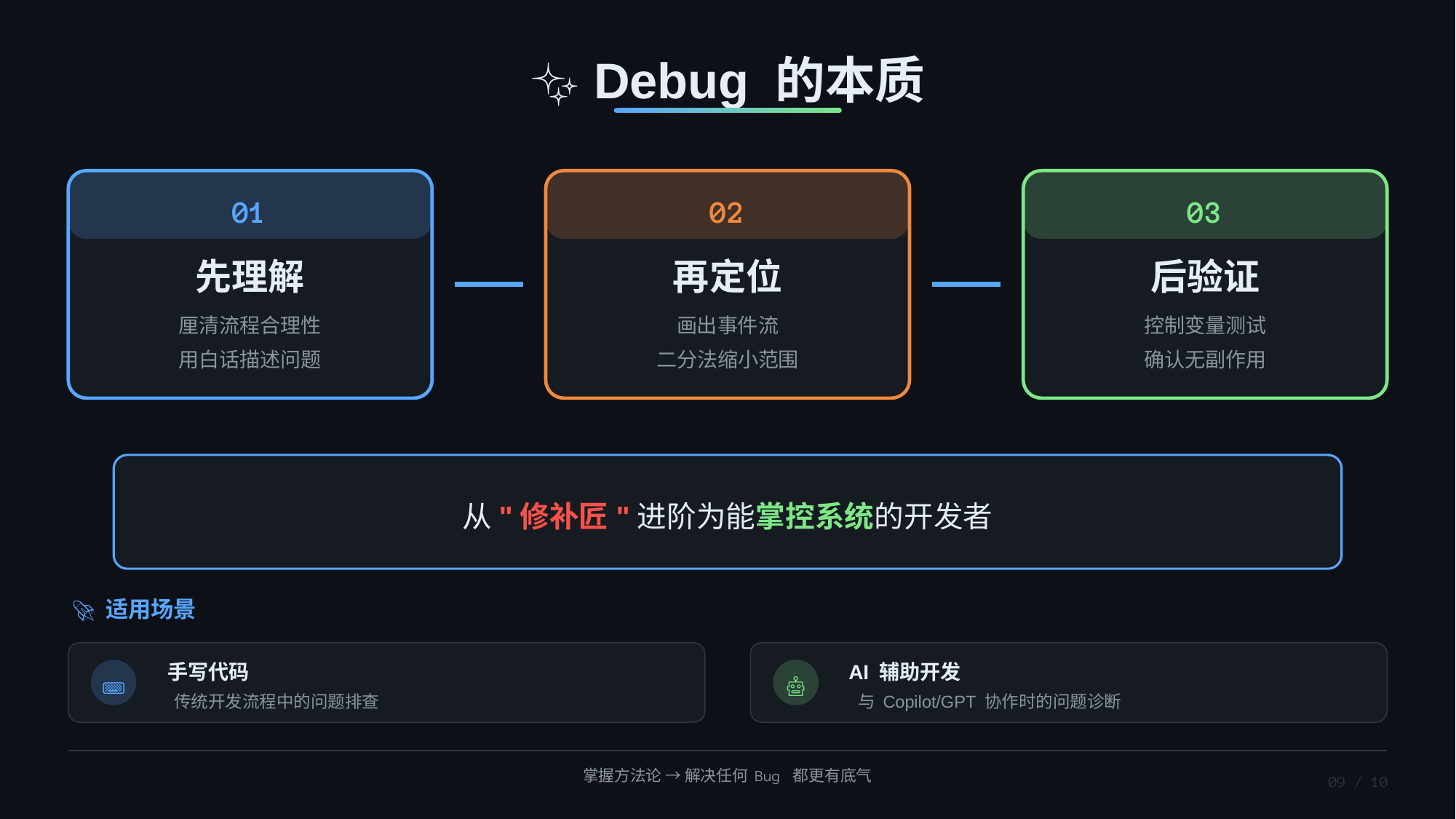

✨ Debug 的本质

01
先理解
厘清流程合理性
用白话描述问题

02
再定位
画出事件流
二分法缩小范围

03
后验证
控制变量测试
确认无副作用

从"修补匠"进阶为能掌控系统的开发者
🚀 适用场景

手写代码

⌨️
传统开发流程中的问题排查

AI 辅助开发

🤖
与 Copilot/GPT 协作时的问题诊断

掌握方法论 → 解决任何 Bug 都更有底气
09 / 10